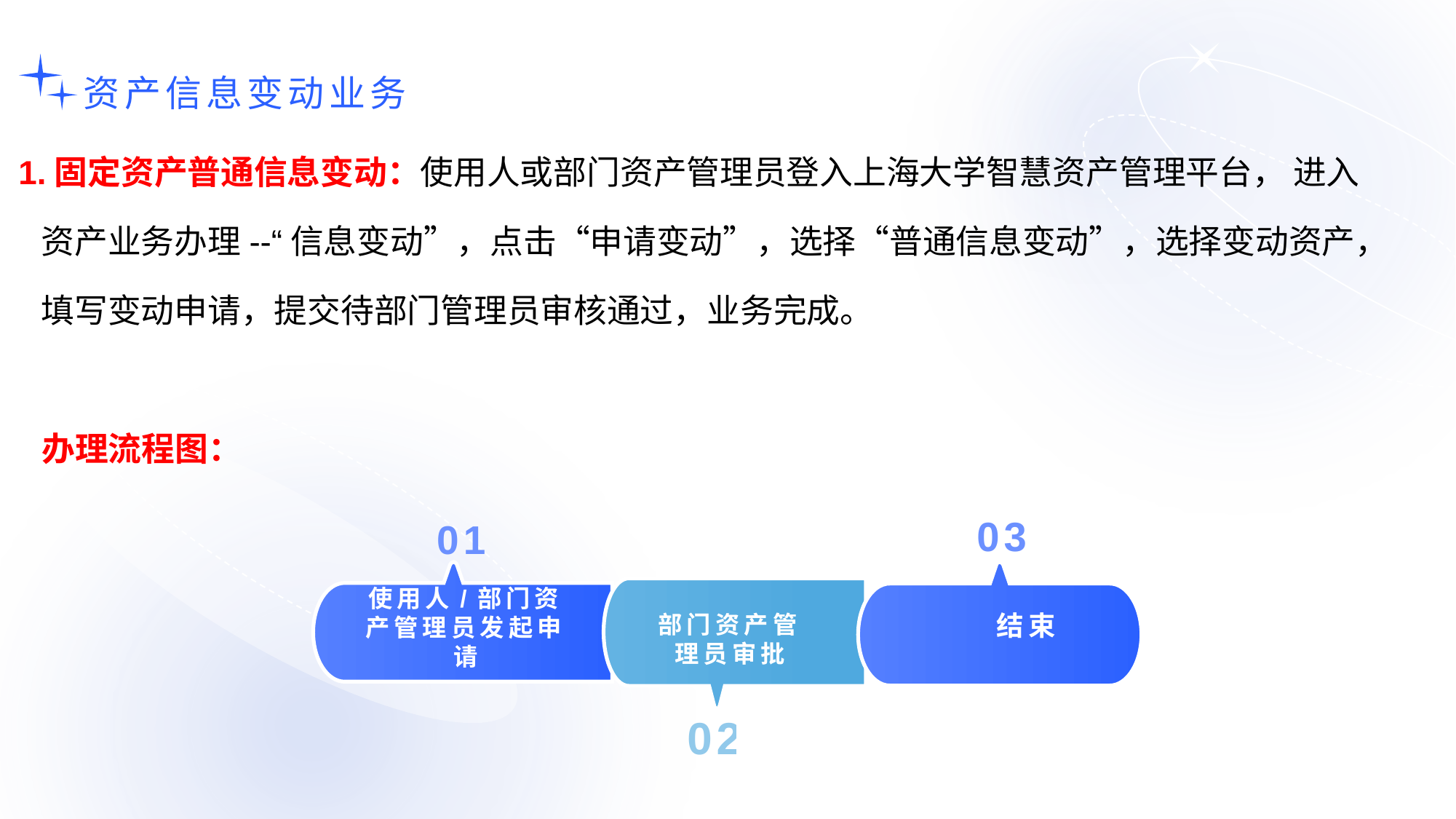

资产信息变动业务
1.固定资产普通信息变动：使用人或部门资产管理员登入上海大学智慧资产管理平台， 进入
  资产业务办理--“信息变动”，点击“申请变动”，选择“普通信息变动”，选择变动资产，
  填写变动申请，提交待部门管理员审核通过，业务完成。

  办理流程图：

03
01
使用人/部门资产管理员发起申请

 结束
部门资产管理员审批
02